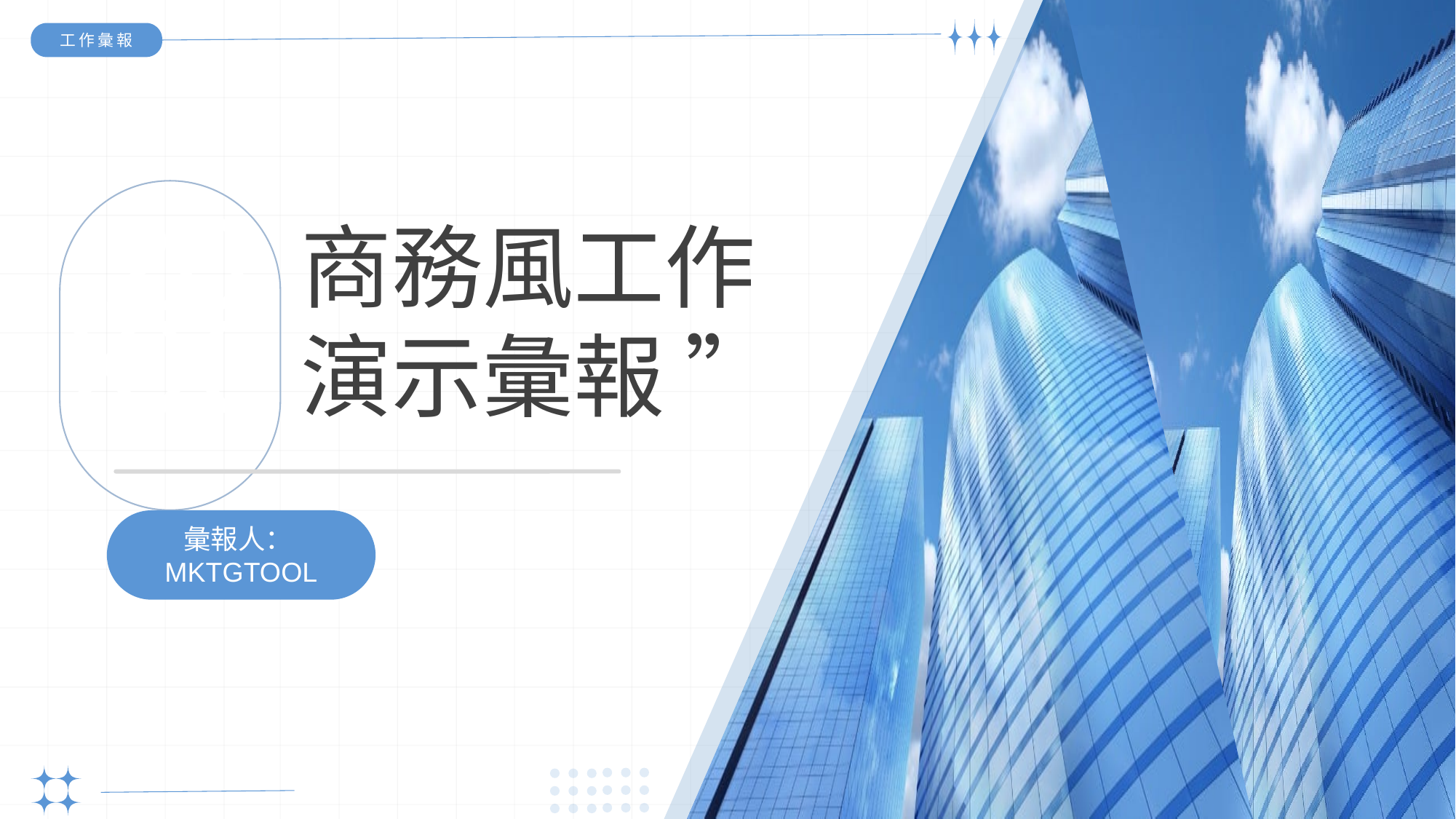

工作彙報

20
XX
商務風工作
演示彙報 ”

彙報人：MKTGTOOL